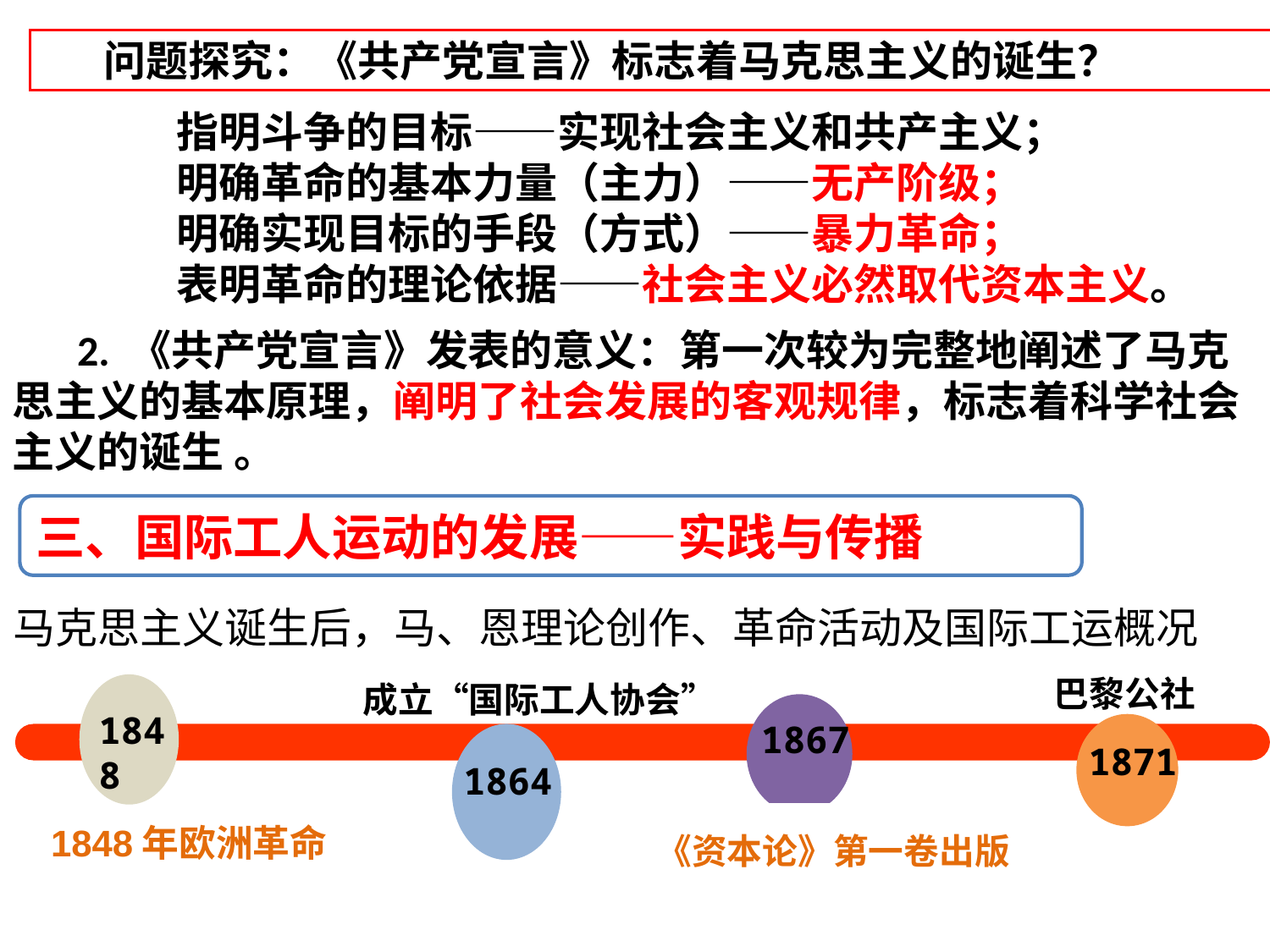

问题探究：《共产党宣言》标志着马克思主义的诞生？
指明斗争的目标——实现社会主义和共产主义；
明确革命的基本力量（主力）——无产阶级；
明确实现目标的手段（方式）——暴力革命；
表明革命的理论依据——社会主义必然取代资本主义。
2. 《共产党宣言》发表的意义：第一次较为完整地阐述了马克思主义的基本原理，阐明了社会发展的客观规律，标志着科学社会主义的诞生 。
三、国际工人运动的发展——实践与传播
马克思主义诞生后，马、恩理论创作、革命活动及国际工运概况

1848
成立“国际工人协会”
巴黎公社

1867

1871

1864
《资本论》第一卷出版
1848年欧洲革命